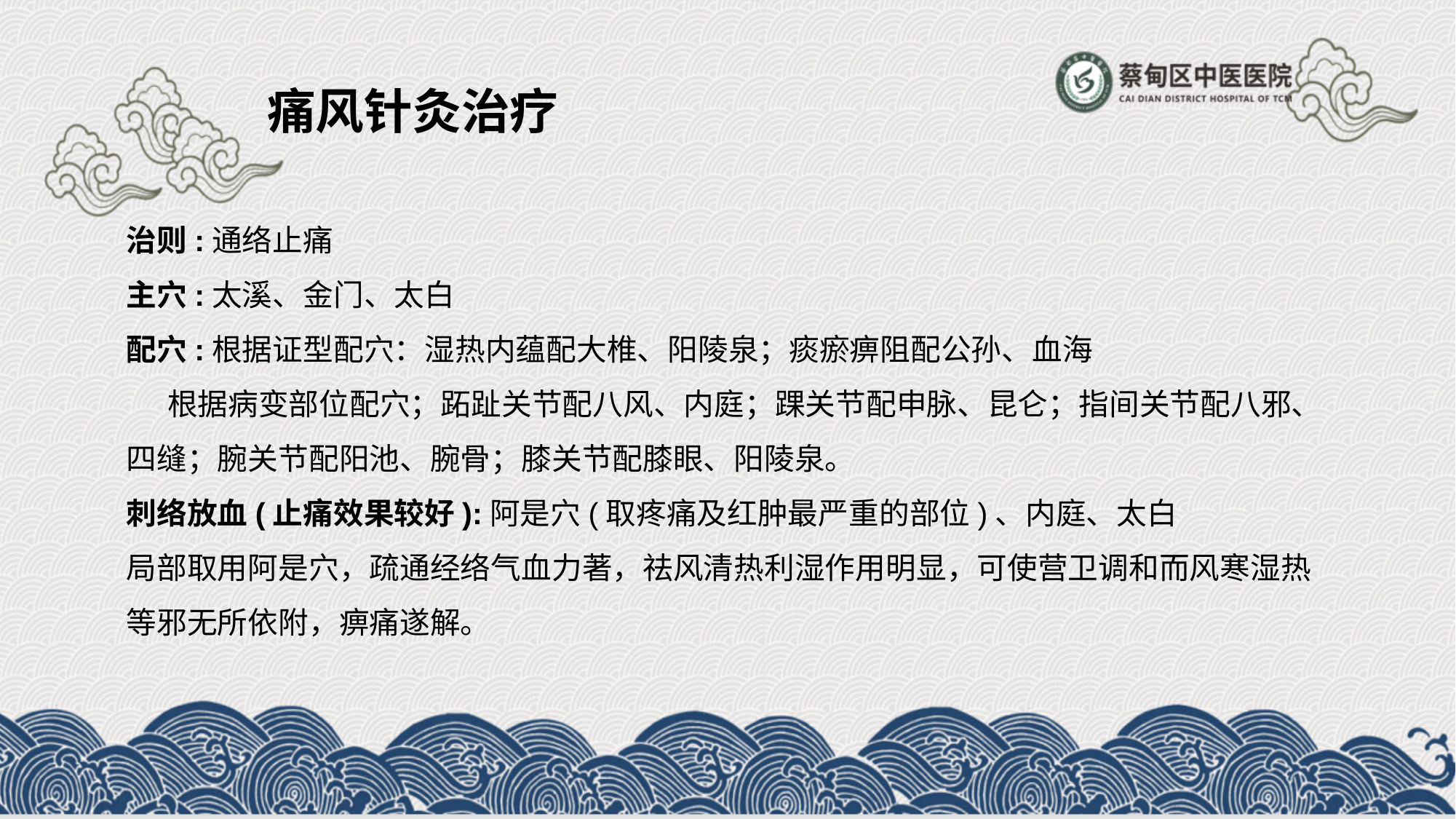

# 痛风针灸治疗
治则:通络止痛
主穴:太溪、金门、太白
配穴:根据证型配穴：湿热内蕴配大椎、阳陵泉；痰瘀痹阻配公孙、血海
     根据病变部位配穴；跖趾关节配八风、内庭；踝关节配申脉、昆仑；指间关节配八邪、四缝；腕关节配阳池、腕骨；膝关节配膝眼、阳陵泉。
刺络放血(止痛效果较好):阿是穴(取疼痛及红肿最严重的部位)、内庭、太白
局部取用阿是穴，疏通经络气血力著，祛风清热利湿作用明显，可使营卫调和而风寒湿热等邪无所依附，痹痛遂解。